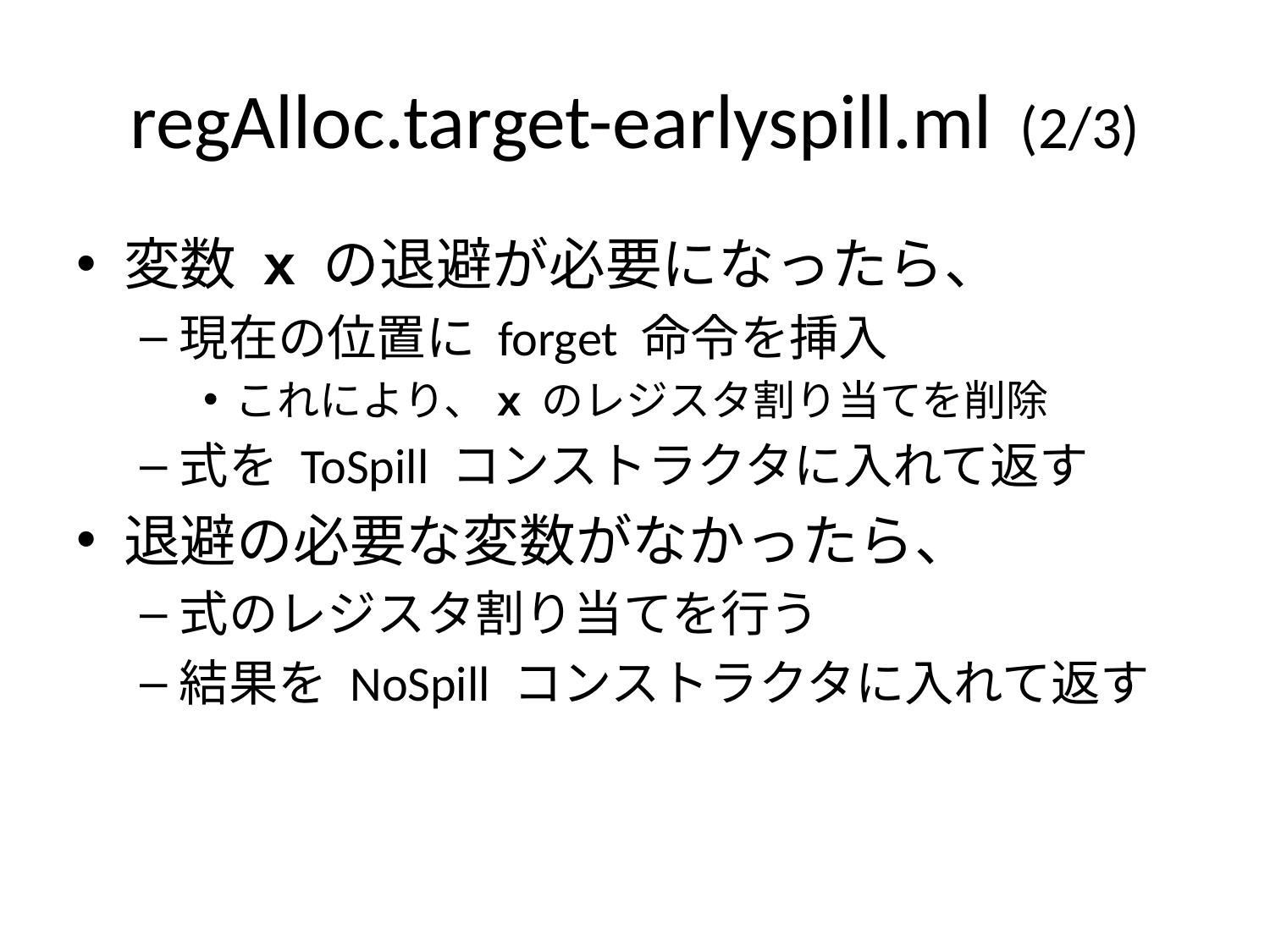

# regAlloc.target-earlyspill.ml  (2/3)
変数 x の退避が必要になったら、
現在の位置に forget 命令を挿入
これにより、x のレジスタ割り当てを削除
式を ToSpill コンストラクタに入れて返す
退避の必要な変数がなかったら、
式のレジスタ割り当てを行う
結果を NoSpill コンストラクタに入れて返す